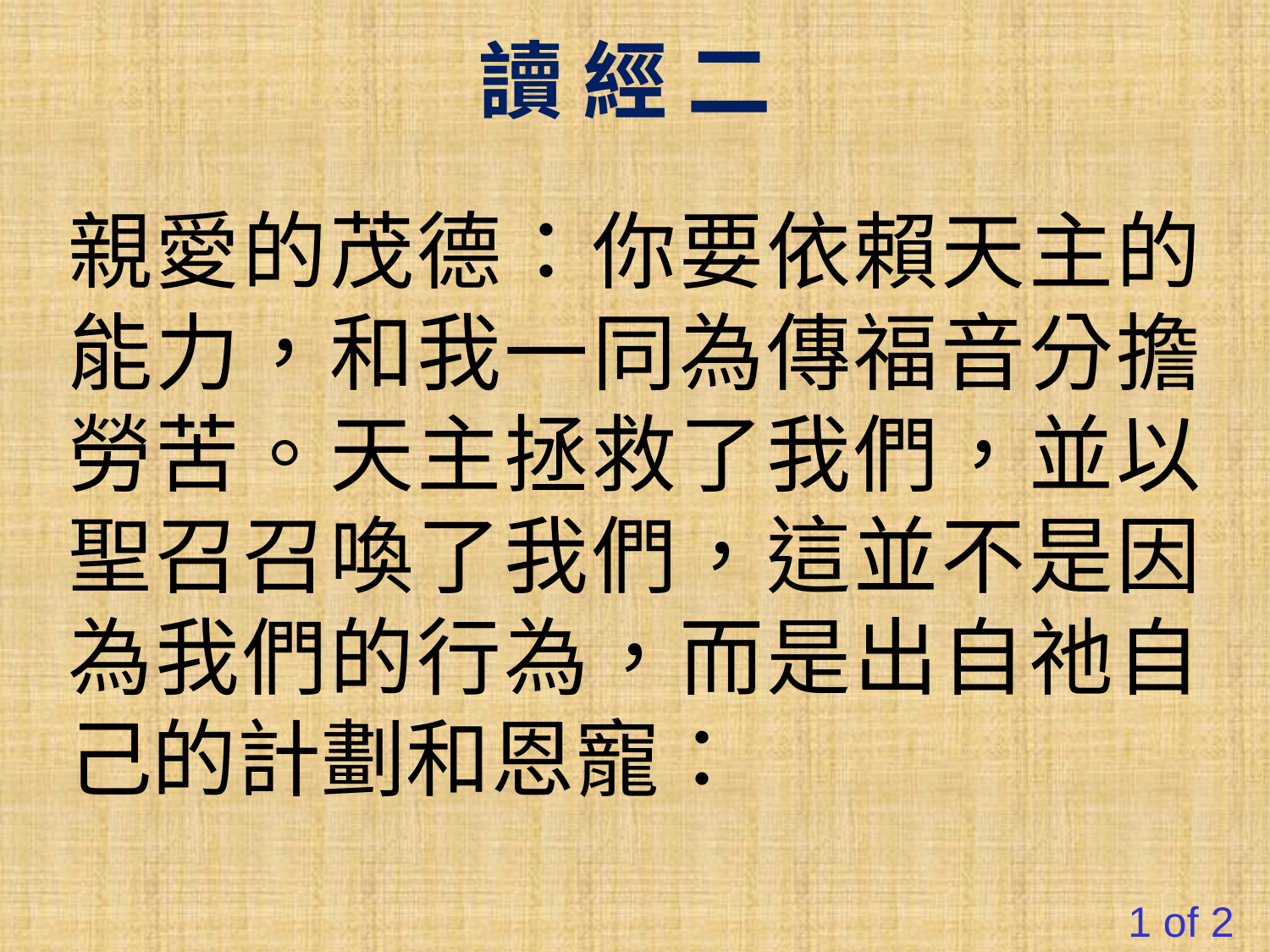

讀 經 二

親愛的茂德：你要依賴天主的能力，和我一同為傳福音分擔勞苦。天主拯救了我們，並以聖召召喚了我們，這並不是因為我們的行為，而是出自祂自己的計劃和恩寵：
1 of 2